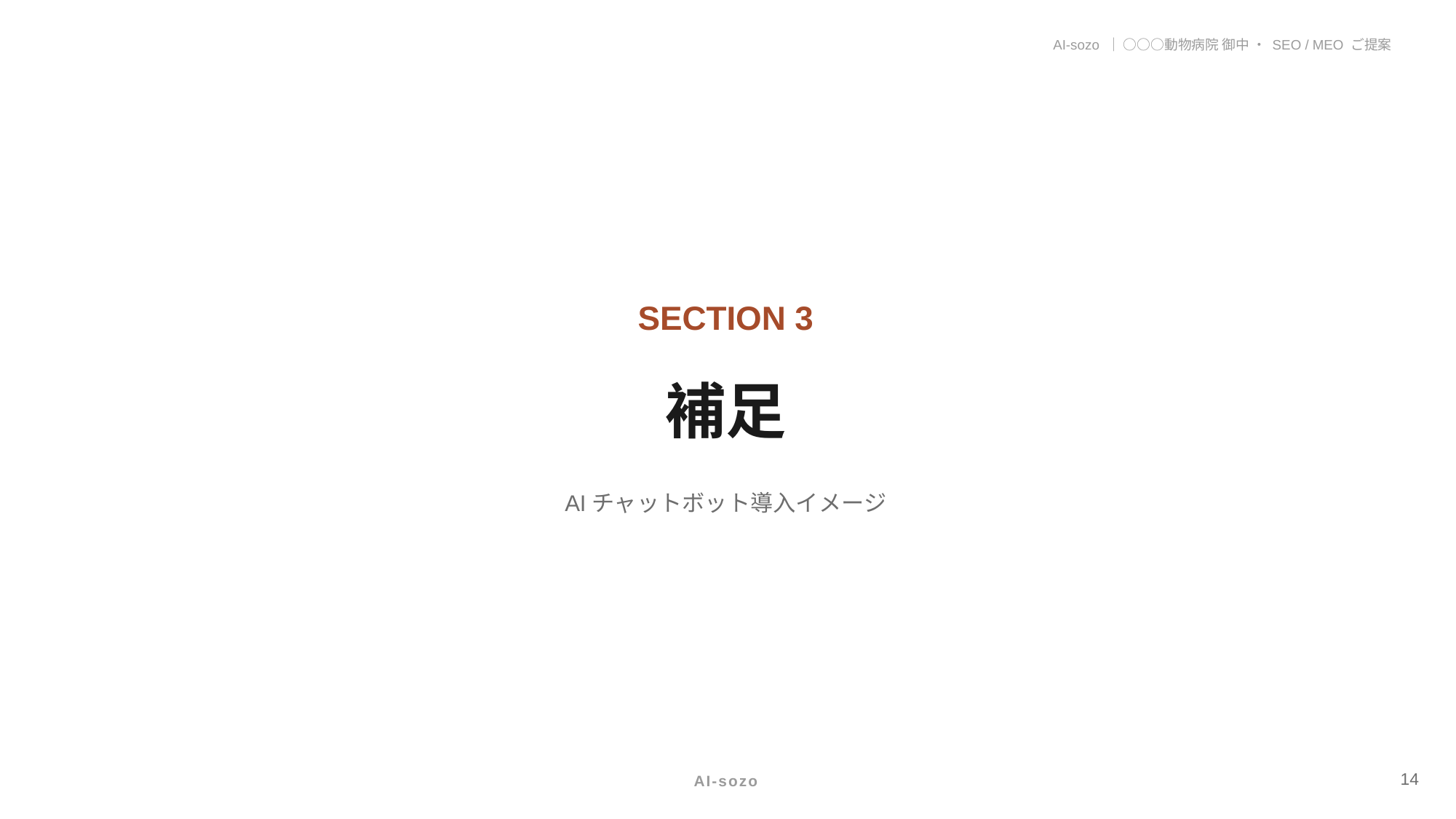

AI-sozo ｜ ○○○動物病院 御中 ・ SEO / MEO ご提案
SECTION 3
補足
AIチャットボット導入イメージ
14
AI-sozo